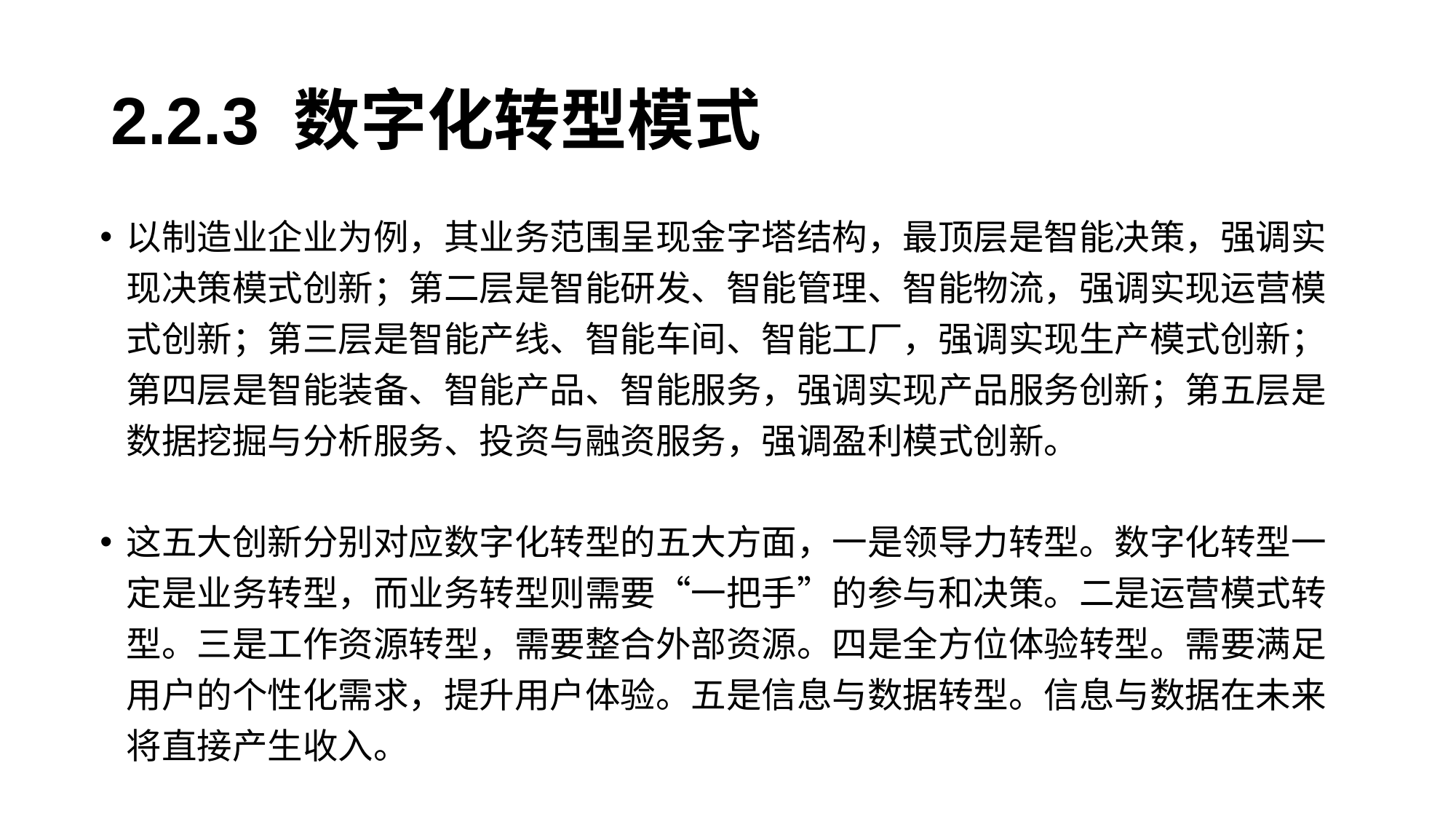

# 2.2.3 数字化转型模式
以制造业企业为例，其业务范围呈现金字塔结构，最顶层是智能决策，强调实现决策模式创新；第二层是智能研发、智能管理、智能物流，强调实现运营模式创新；第三层是智能产线、智能车间、智能工厂，强调实现生产模式创新；第四层是智能装备、智能产品、智能服务，强调实现产品服务创新；第五层是数据挖掘与分析服务、投资与融资服务，强调盈利模式创新。

这五大创新分别对应数字化转型的五大方面，一是领导力转型。数字化转型一定是业务转型，而业务转型则需要“一把手”的参与和决策。二是运营模式转型。三是工作资源转型，需要整合外部资源。四是全方位体验转型。需要满足用户的个性化需求，提升用户体验。五是信息与数据转型。信息与数据在未来将直接产生收入。